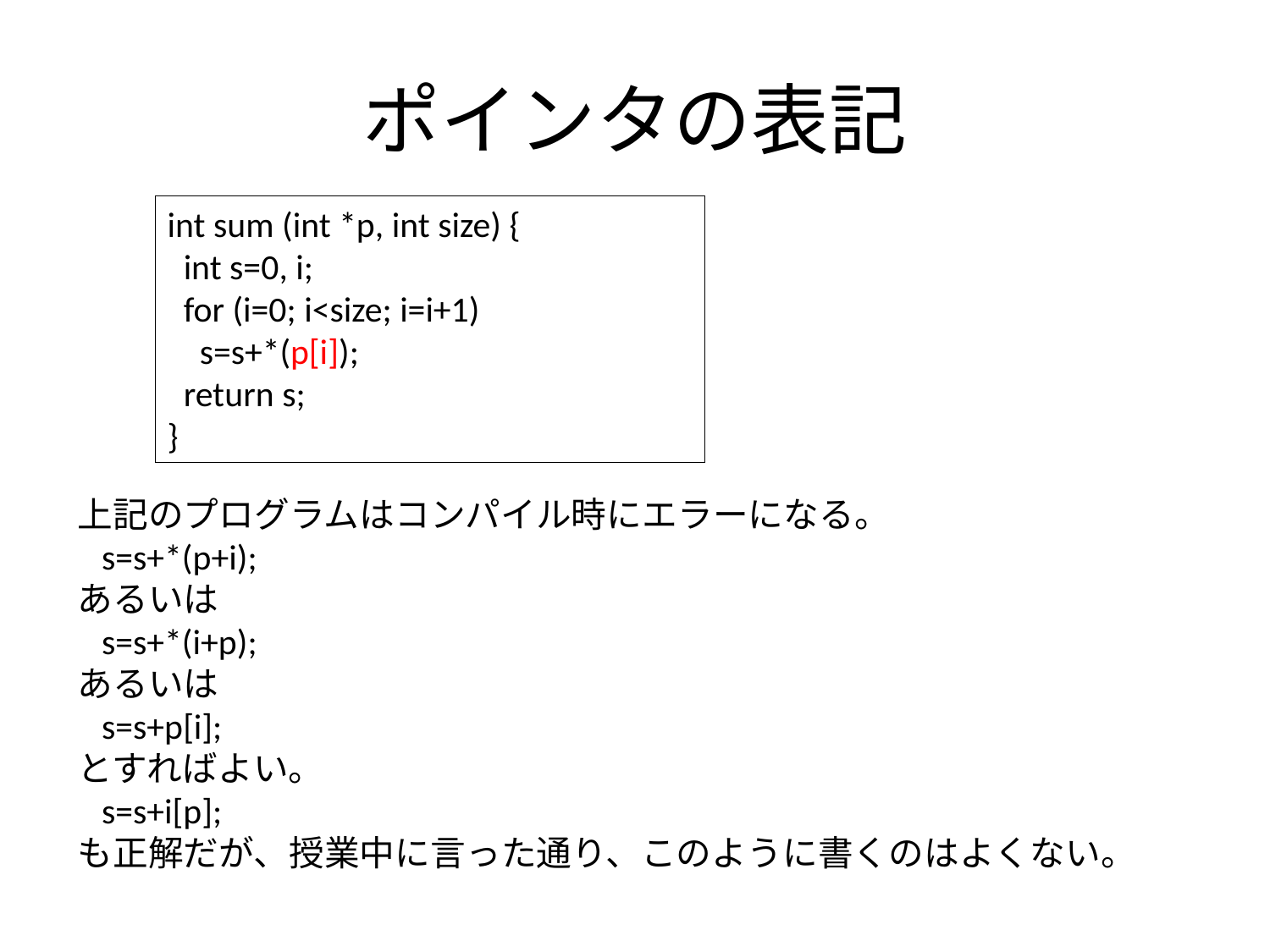

# ポインタの表記
int sum (int *p, int size) {
  int s=0, i;
  for (i=0; i<size; i=i+1)
    s=s+*(p[i]);
  return s;
}
上記のプログラムはコンパイル時にエラーになる。
   s=s+*(p+i);
あるいは
   s=s+*(i+p);
あるいは
   s=s+p[i];
とすればよい。
   s=s+i[p];
も正解だが、授業中に言った通り、このように書くのはよくない。